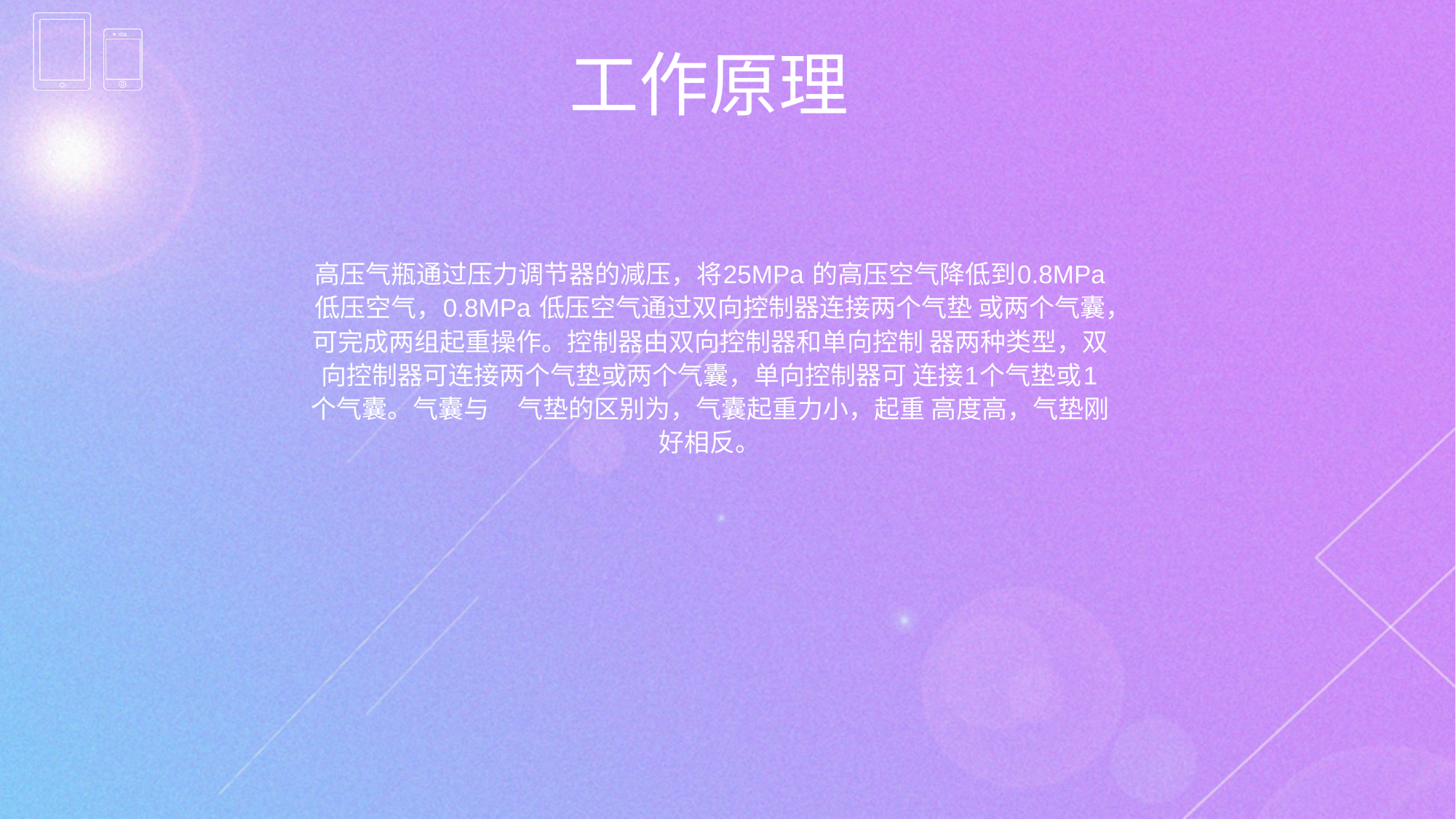

工作原理
高压气瓶通过压力调节器的减压，将25MPa 的高压空气降低到0.8MPa 低压空气，0.8MPa 低压空气通过双向控制器连接两个气垫 或两个气囊，可完成两组起重操作。控制器由双向控制器和单向控制 器两种类型，双向控制器可连接两个气垫或两个气囊，单向控制器可 连接1个气垫或1个气囊。气囊与     气垫的区别为，气囊起重力小，起重 高度高，气垫刚好相反。